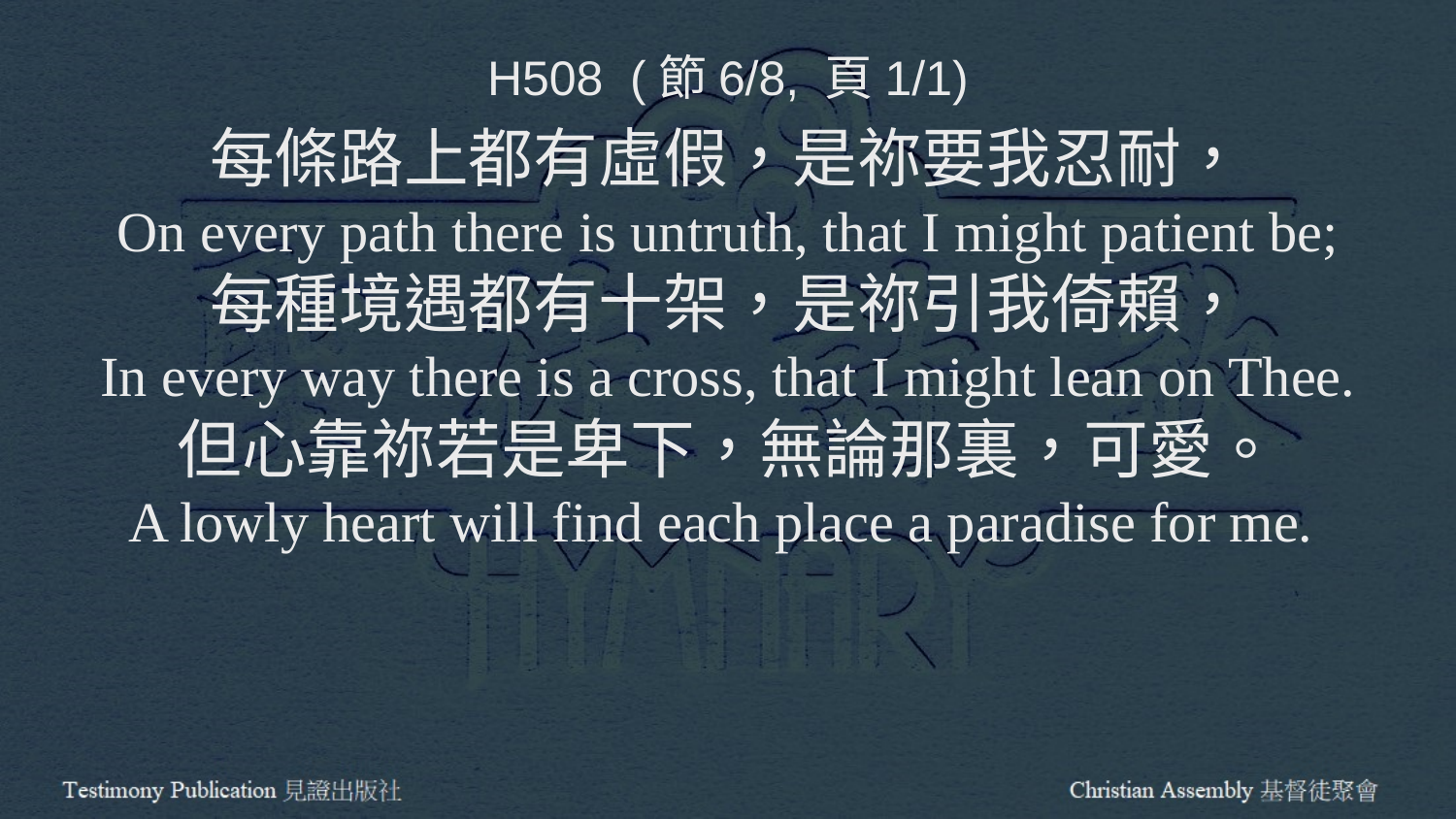

H508  (節6/8, 頁1/1)
每條路上都有虛假，是祢要我忍耐，
On every path there is untruth, that I might patient be;
每種境遇都有十架，是祢引我倚賴，
In every way there is a cross, that I might lean on Thee.
但心靠祢若是卑下，無論那裏，可愛。
A lowly heart will find each place a paradise for me.